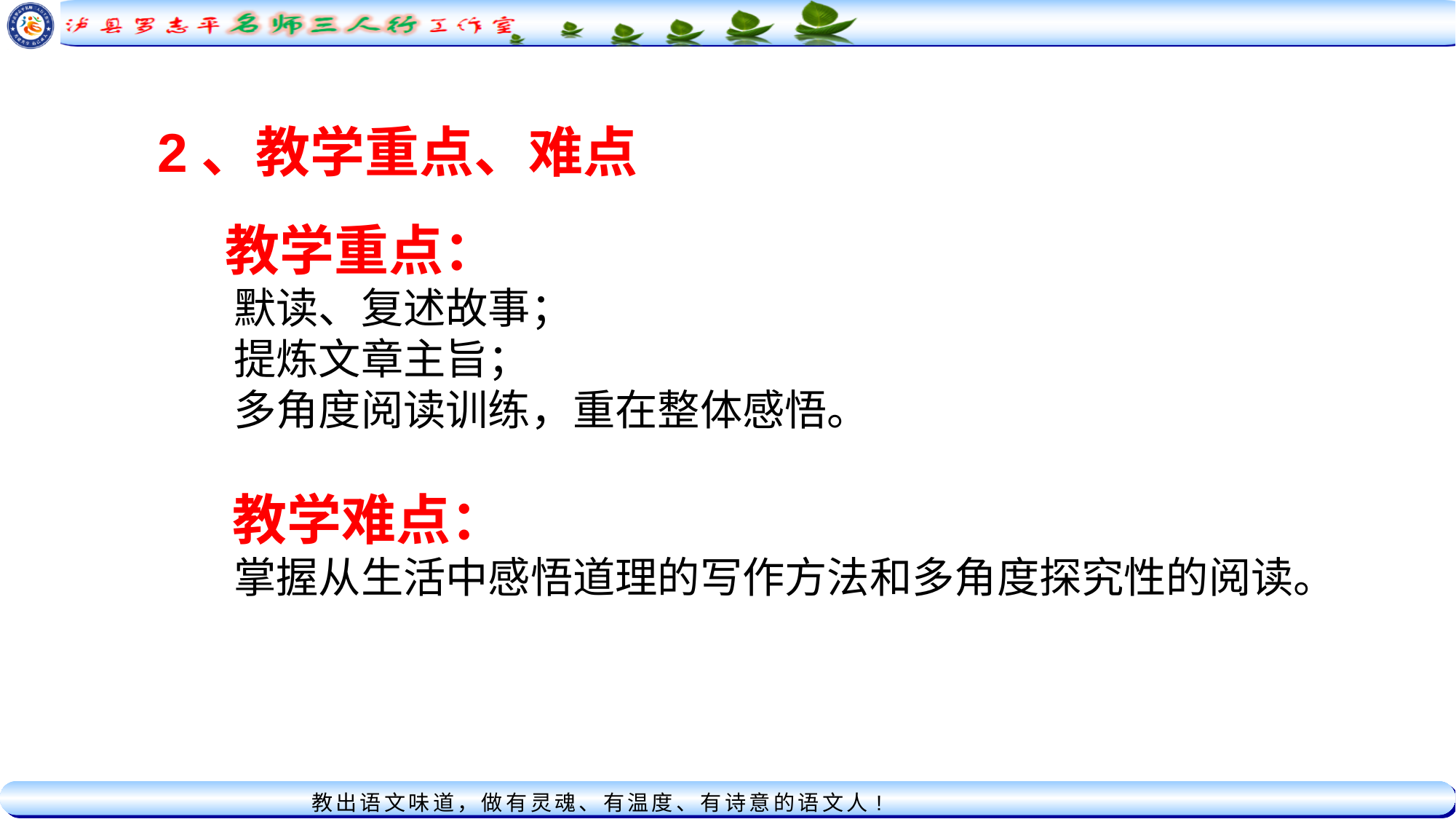

2、教学重点、难点 
           教学重点：
       默读、复述故事；
       提炼文章主旨；
       多角度阅读训练，重在整体感悟。

     教学难点：
       掌握从生活中感悟道理的写作方法和多角度探究性的阅读。